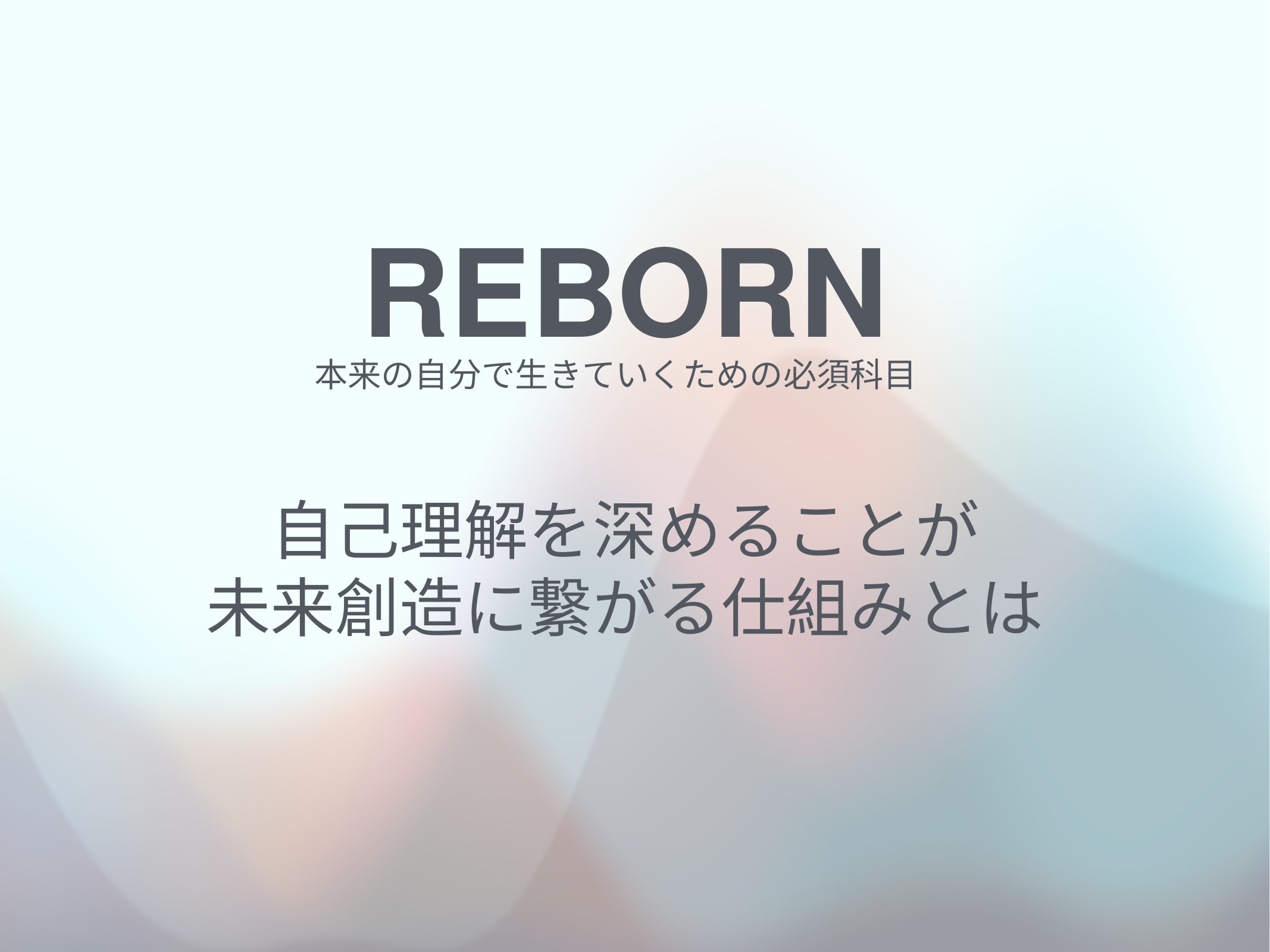

# REBORN
本来の自分で生きていくための必須科目
自己理解を深めることが
未来創造に繋がる仕組みとは